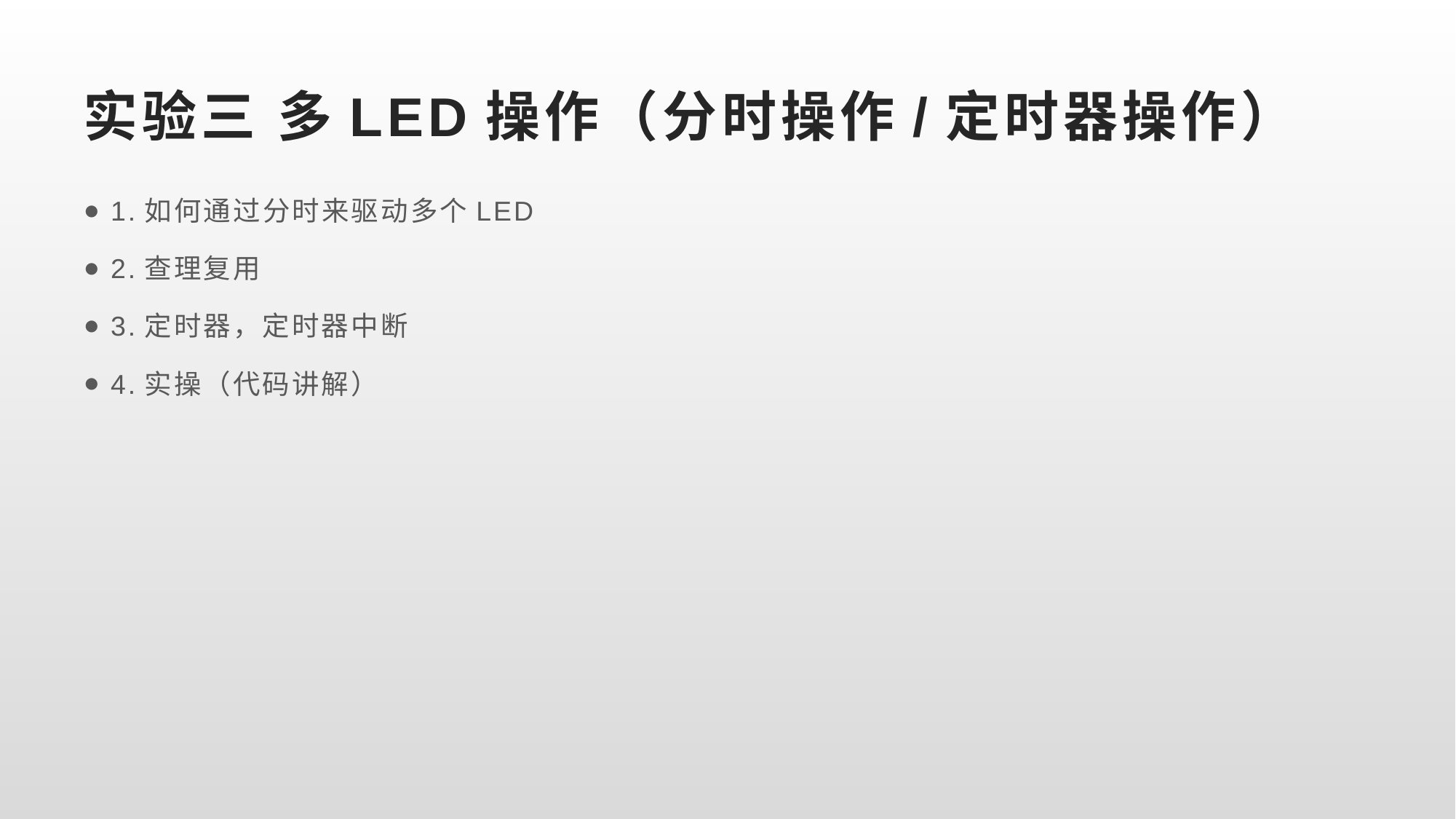

# 实验三 多LED操作（分时操作/定时器操作）
1.如何通过分时来驱动多个LED
2.查理复用
3.定时器，定时器中断
4.实操（代码讲解）